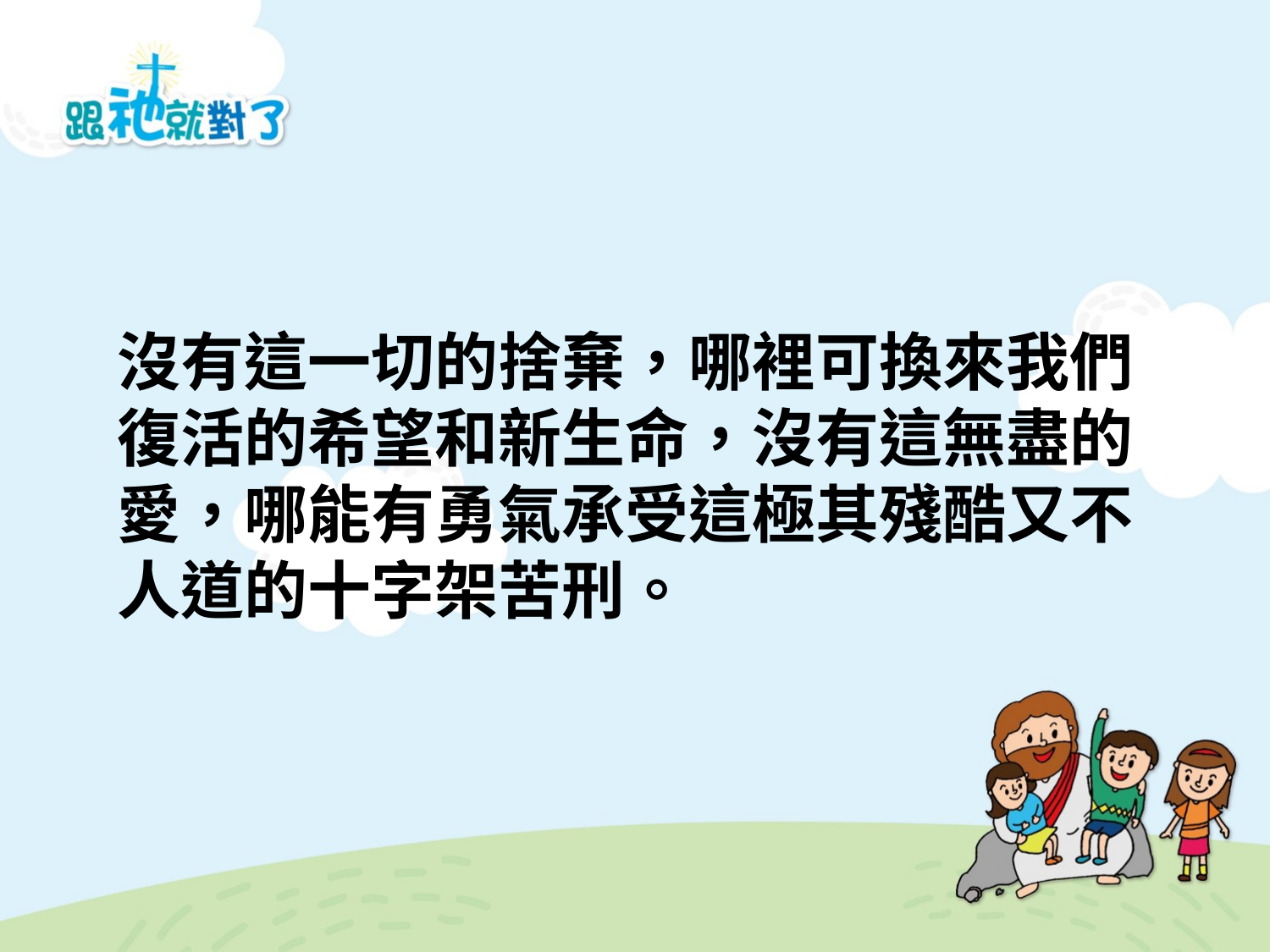

沒有這一切的捨棄，哪裡可換來我們復活的希望和新生命，沒有這無盡的愛，哪能有勇氣承受這極其殘酷又不人道的十字架苦刑。